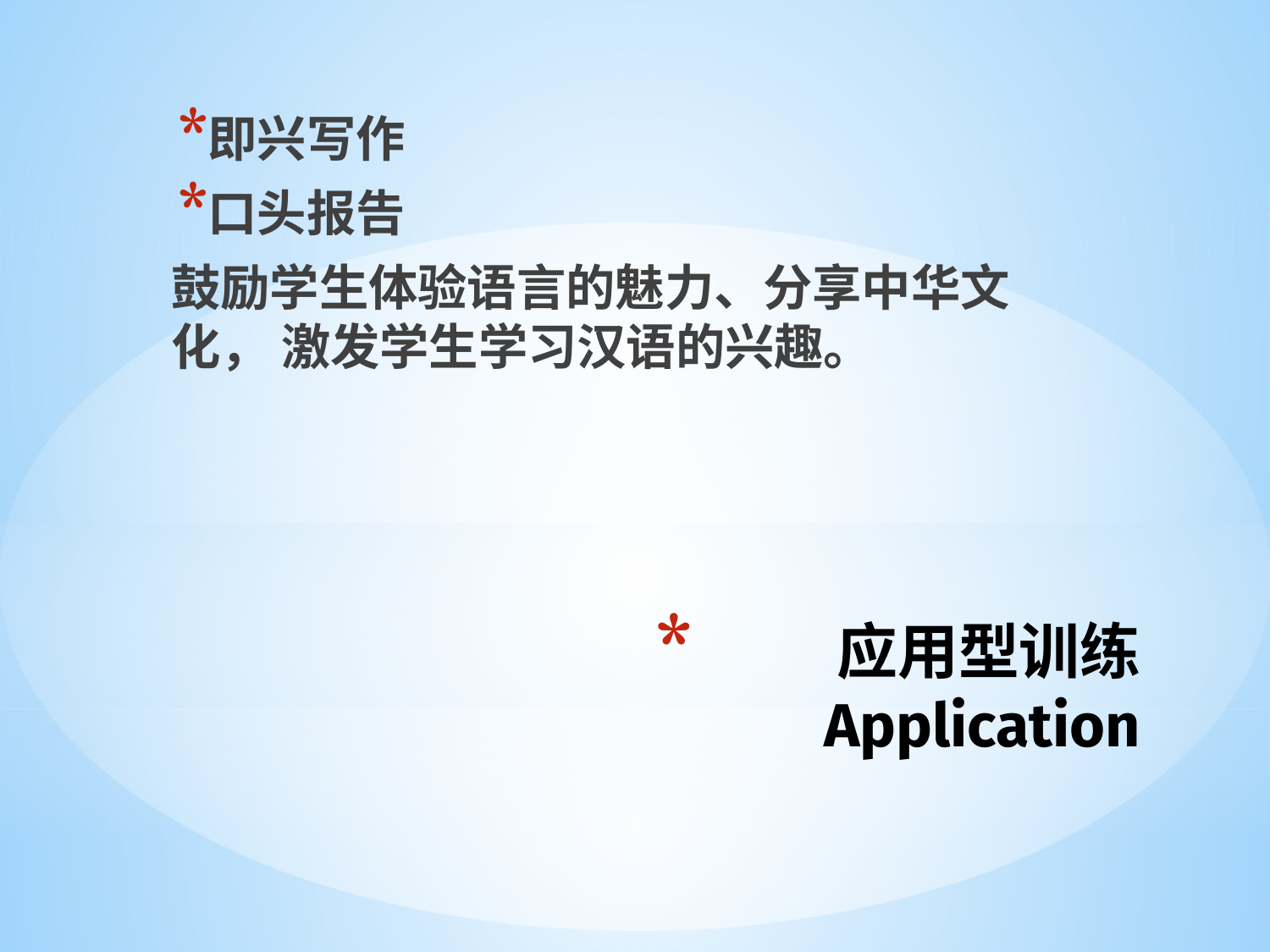

即兴写作
口头报告
鼓励学生体验语言的魅力、分享中华文化， 激发学生学习汉语的兴趣。
# 应用型训练 Application